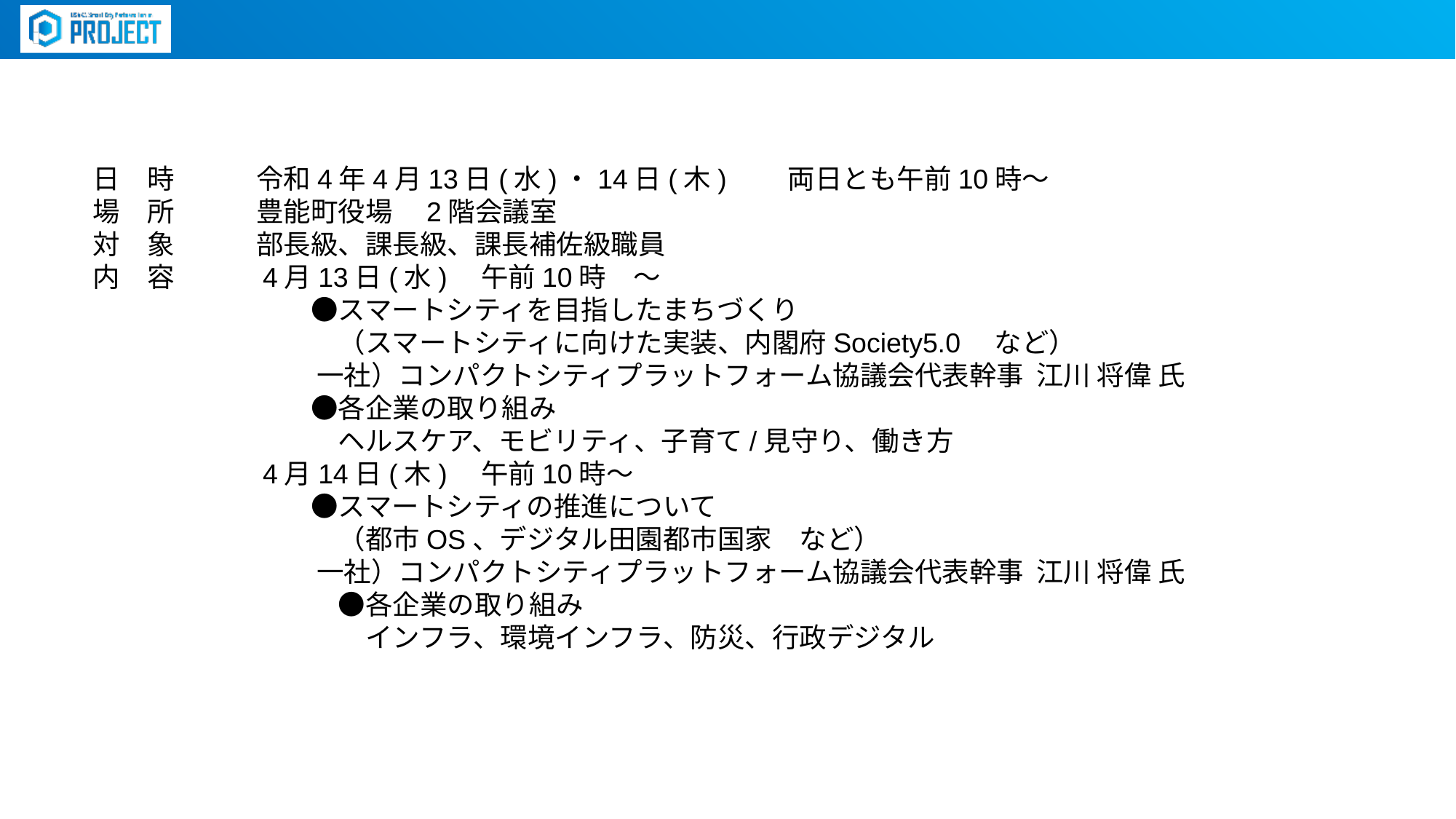

日　時　　　令和4年4月13日(水)・14日(木)　　両日とも午前10時～
場　所　　　豊能町役場　2階会議室
対　象　　　部長級、課長級、課長補佐級職員
内　容　　　4月13日(水)　午前10時　～
　　　　　　　　●スマートシティを目指したまちづくり
　　　　　　　　　（スマートシティに向けた実装、内閣府Society5.0　など）
　　　　　　　　 一社）コンパクトシティプラットフォーム協議会代表幹事  江川 将偉 氏
　　　　　　　　●各企業の取り組み
　　　　　　　　　ヘルスケア、モビリティ、子育て/見守り、働き方
　　　　　　4月14日(木)　午前10時～
　　　　　　　　●スマートシティの推進について
　　　　　　　　　（都市OS、デジタル田園都市国家　など）
　　　　　　　　 一社）コンパクトシティプラットフォーム協議会代表幹事  江川 将偉 氏
　　　　　　　　　●各企業の取り組み
　　　　　　　　　　インフラ、環境インフラ、防災、行政デジタル